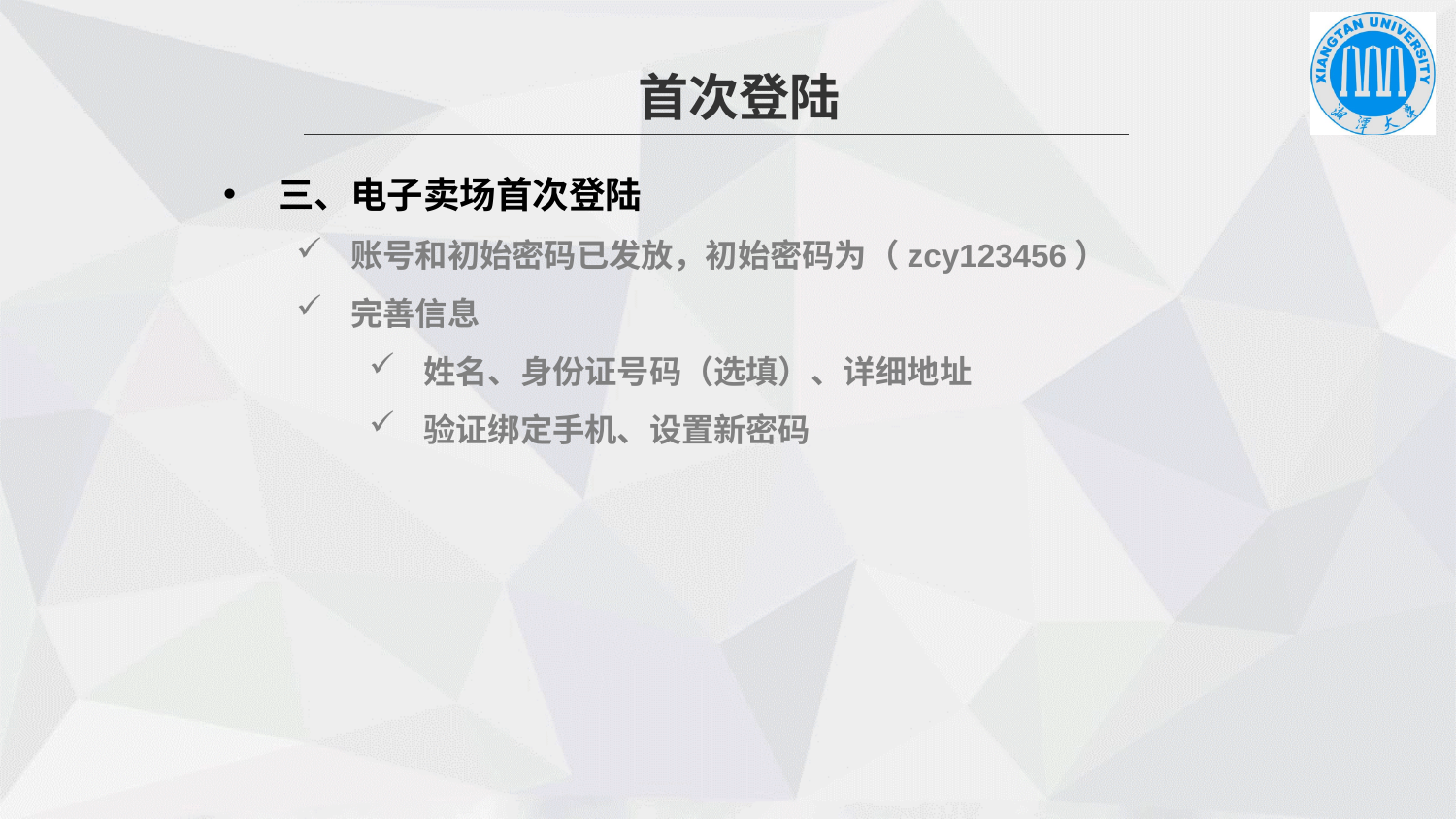

首次登陆
三、电子卖场首次登陆
账号和初始密码已发放，初始密码为（zcy123456）
完善信息
姓名、身份证号码（选填）、详细地址
验证绑定手机、设置新密码